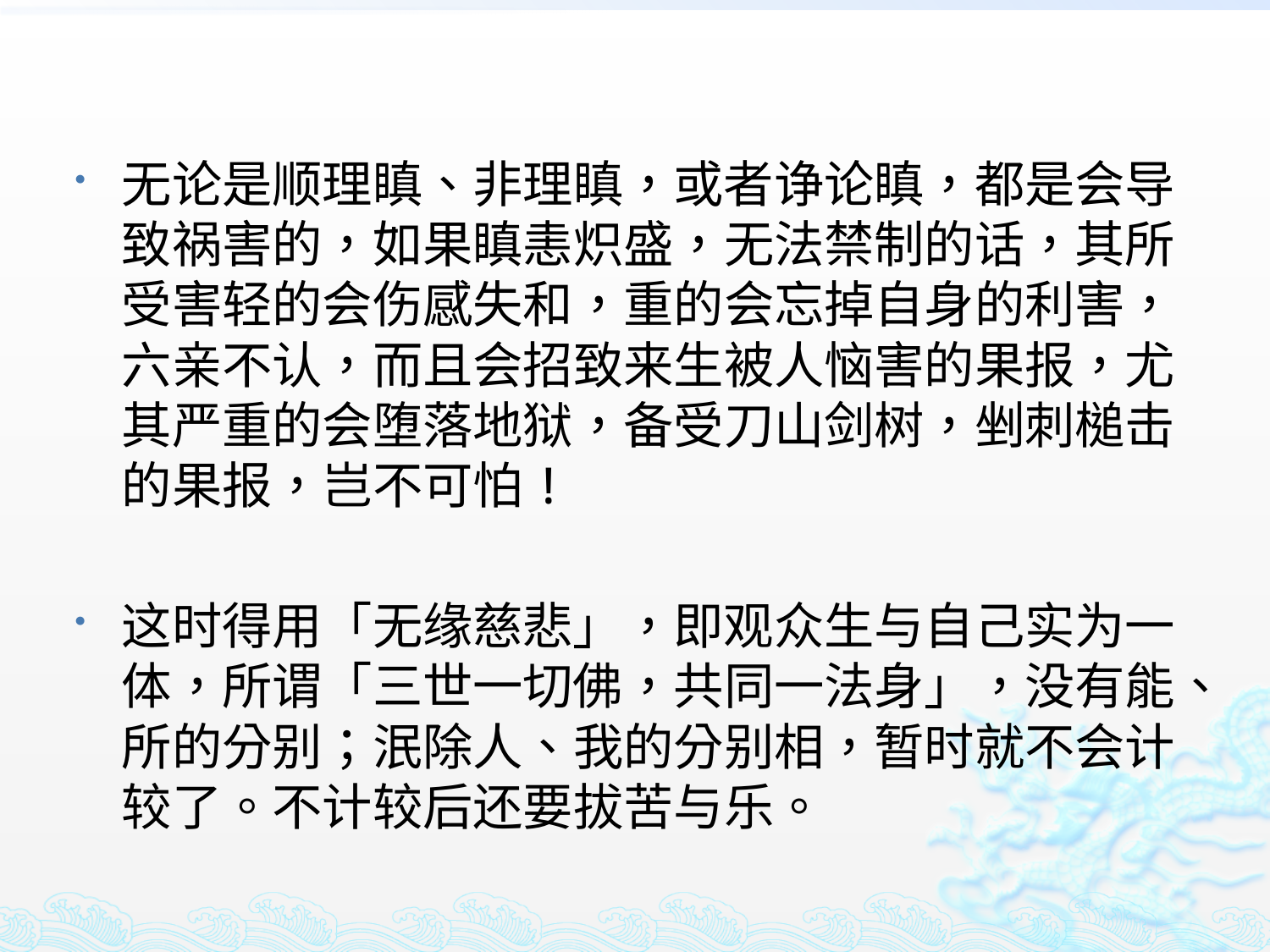

无论是顺理瞋、非理瞋，或者诤论瞋，都是会导致祸害的，如果瞋恚炽盛，无法禁制的话，其所受害轻的会伤感失和，重的会忘掉自身的利害，六亲不认，而且会招致来生被人恼害的果报，尤其严重的会堕落地狱，备受刀山剑树，剉刺槌击的果报，岂不可怕!

这时得用「无缘慈悲」，即观众生与自己实为一体，所谓「三世一切佛，共同一法身」，没有能、所的分别；泯除人、我的分别相，暂时就不会计较了。不计较后还要拔苦与乐。